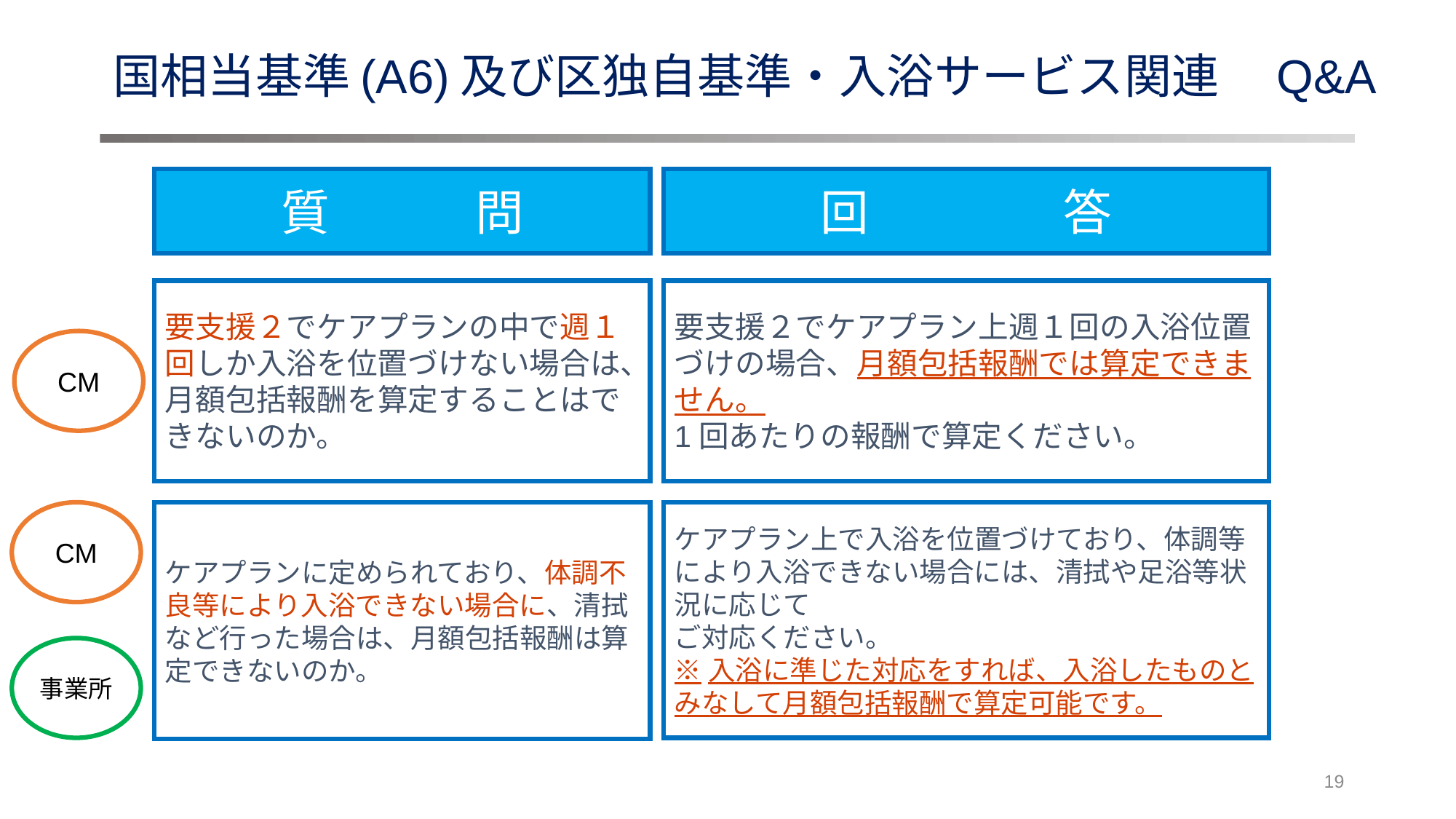

# 国相当基準(A6)及び区独自基準・入浴サービス関連　Q&A

質　　　問
回　　　　答
要支援２でケアプランの中で週１回しか入浴を位置づけない場合は、月額包括報酬を算定することはできないのか。
要支援２でケアプラン上週１回の入浴位置づけの場合、月額包括報酬では算定できません。
1回あたりの報酬で算定ください。
CM
CM
ケアプランに定められており、体調不良等により入浴できない場合に、清拭など行った場合は、月額包括報酬は算定できないのか。
ケアプラン上で入浴を位置づけており、体調等により入浴できない場合には、清拭や足浴等状況に応じて
ご対応ください。
※入浴に準じた対応をすれば、入浴したものとみなして月額包括報酬で算定可能です。
事業所
19